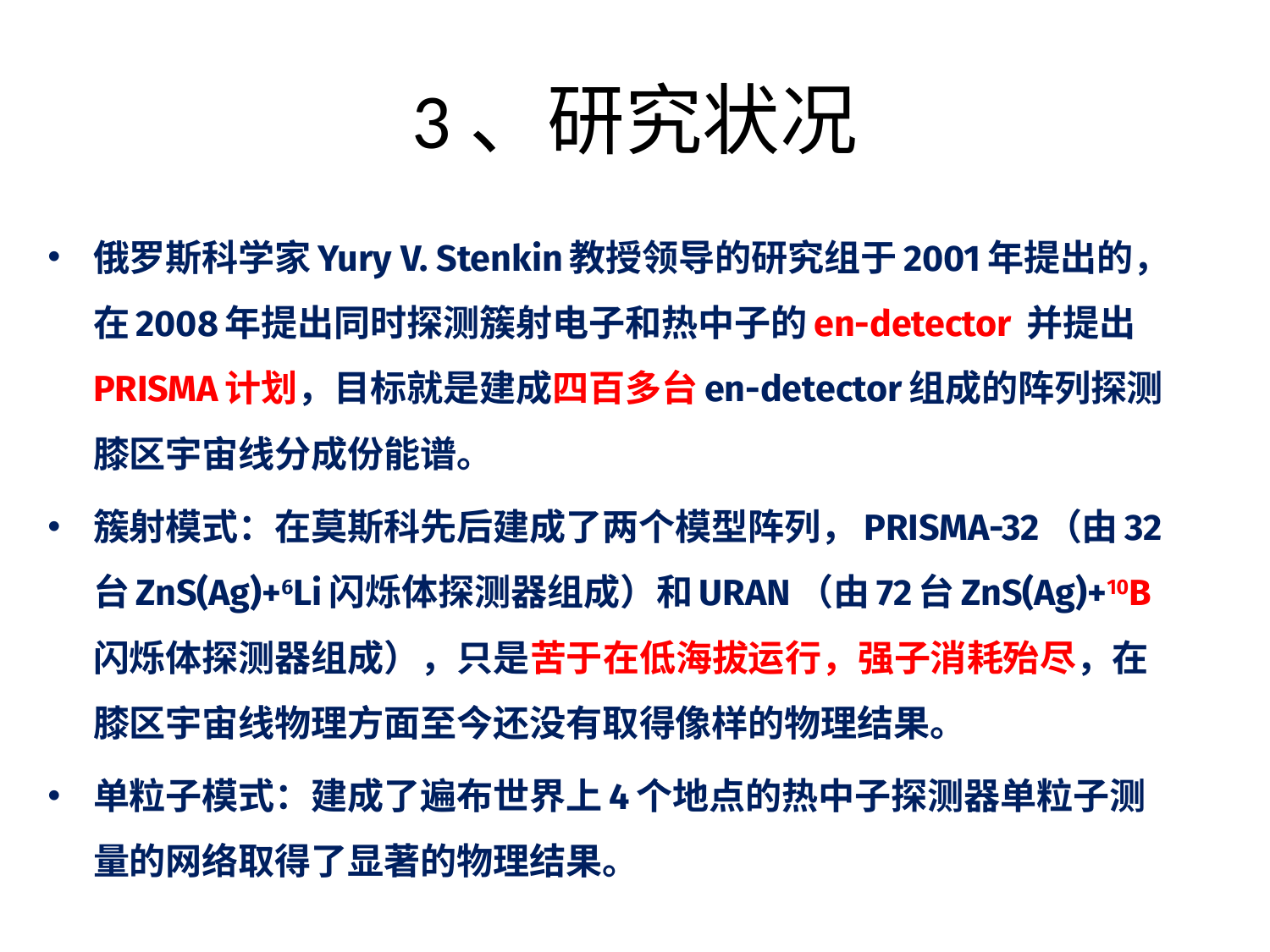

# 3、研究状况
俄罗斯科学家Yury V. Stenkin教授领导的研究组于2001年提出的，在2008年提出同时探测簇射电子和热中子的en-detector 并提出PRISMA计划，目标就是建成四百多台en-detector组成的阵列探测膝区宇宙线分成份能谱。
簇射模式：在莫斯科先后建成了两个模型阵列，PRISMA-32（由32台ZnS(Ag)+6Li闪烁体探测器组成）和URAN（由72台ZnS(Ag)+10B闪烁体探测器组成），只是苦于在低海拔运行，强子消耗殆尽，在膝区宇宙线物理方面至今还没有取得像样的物理结果。
单粒子模式：建成了遍布世界上4个地点的热中子探测器单粒子测量的网络取得了显著的物理结果。